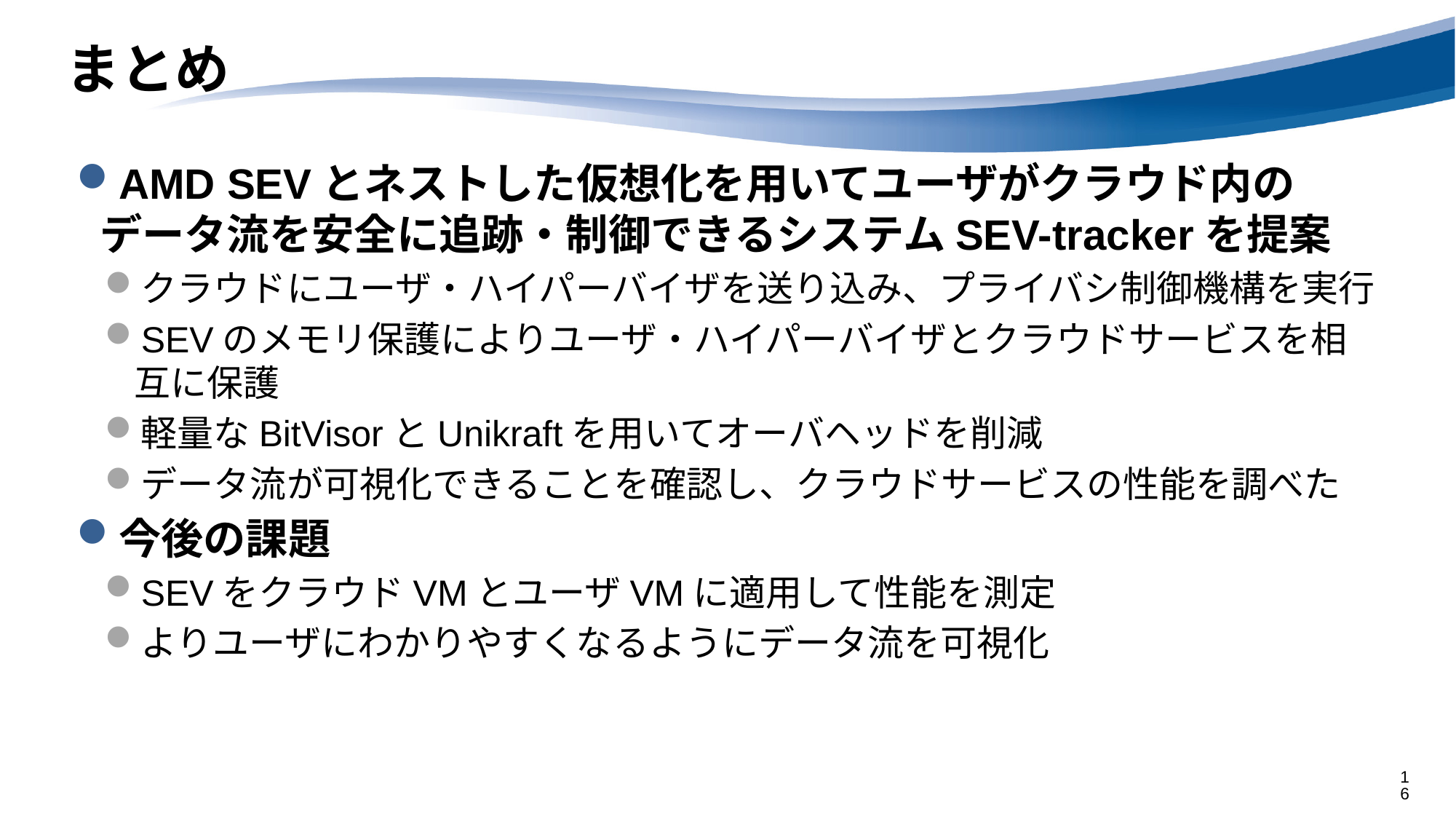

# まとめ
AMD SEVとネストした仮想化を用いてユーザがクラウド内のデータ流を安全に追跡・制御できるシステムSEV-trackerを提案
クラウドにユーザ・ハイパーバイザを送り込み、プライバシ制御機構を実行
SEVのメモリ保護によりユーザ・ハイパーバイザとクラウドサービスを相互に保護
軽量なBitVisorとUnikraftを用いてオーバヘッドを削減
データ流が可視化できることを確認し、クラウドサービスの性能を調べた
今後の課題
SEVをクラウドVMとユーザVMに適用して性能を測定
よりユーザにわかりやすくなるようにデータ流を可視化
16